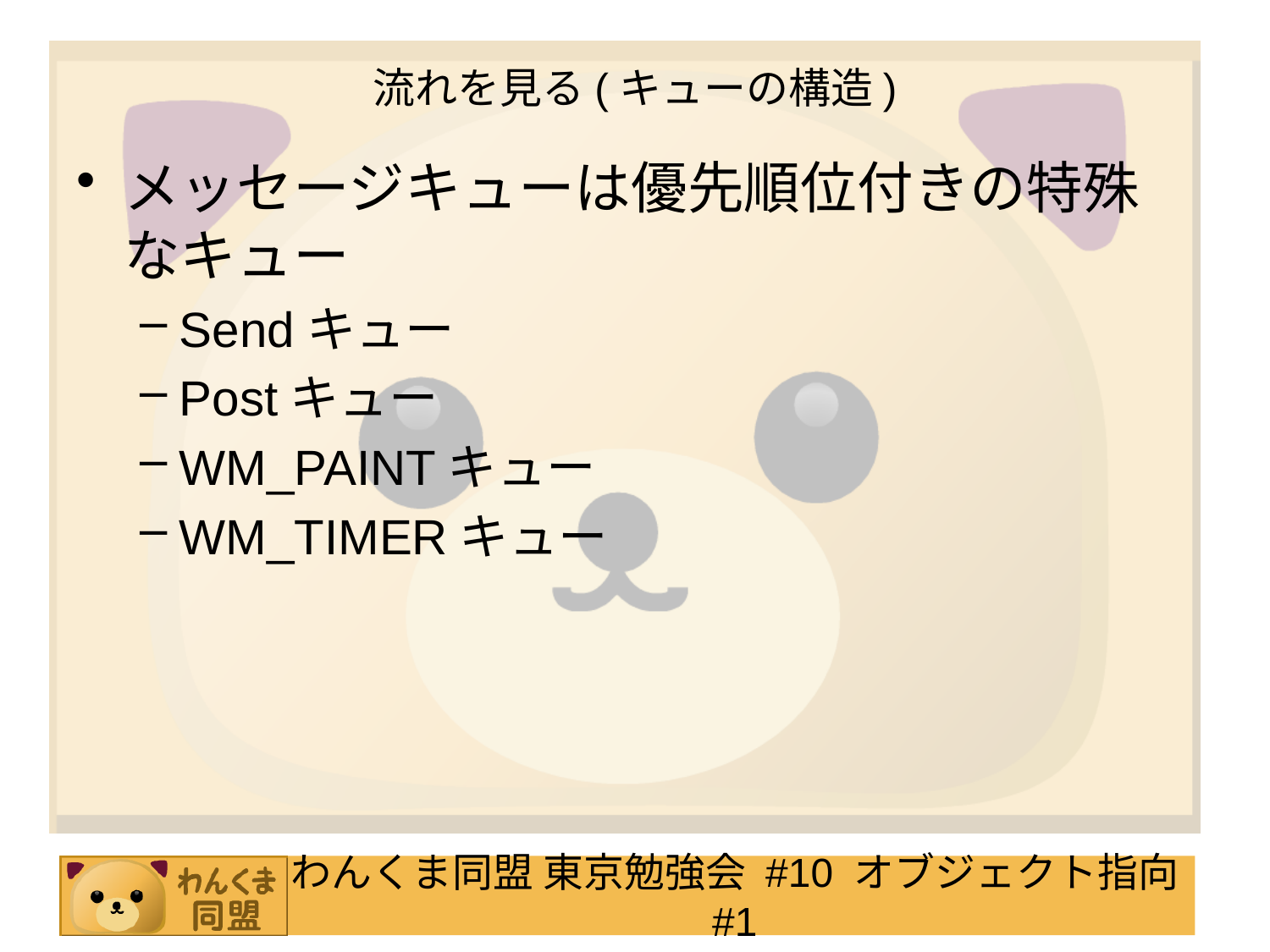

# 流れを見る(キューの構造)
メッセージキューは優先順位付きの特殊なキュー
Sendキュー
Postキュー
WM_PAINTキュー
WM_TIMERキュー